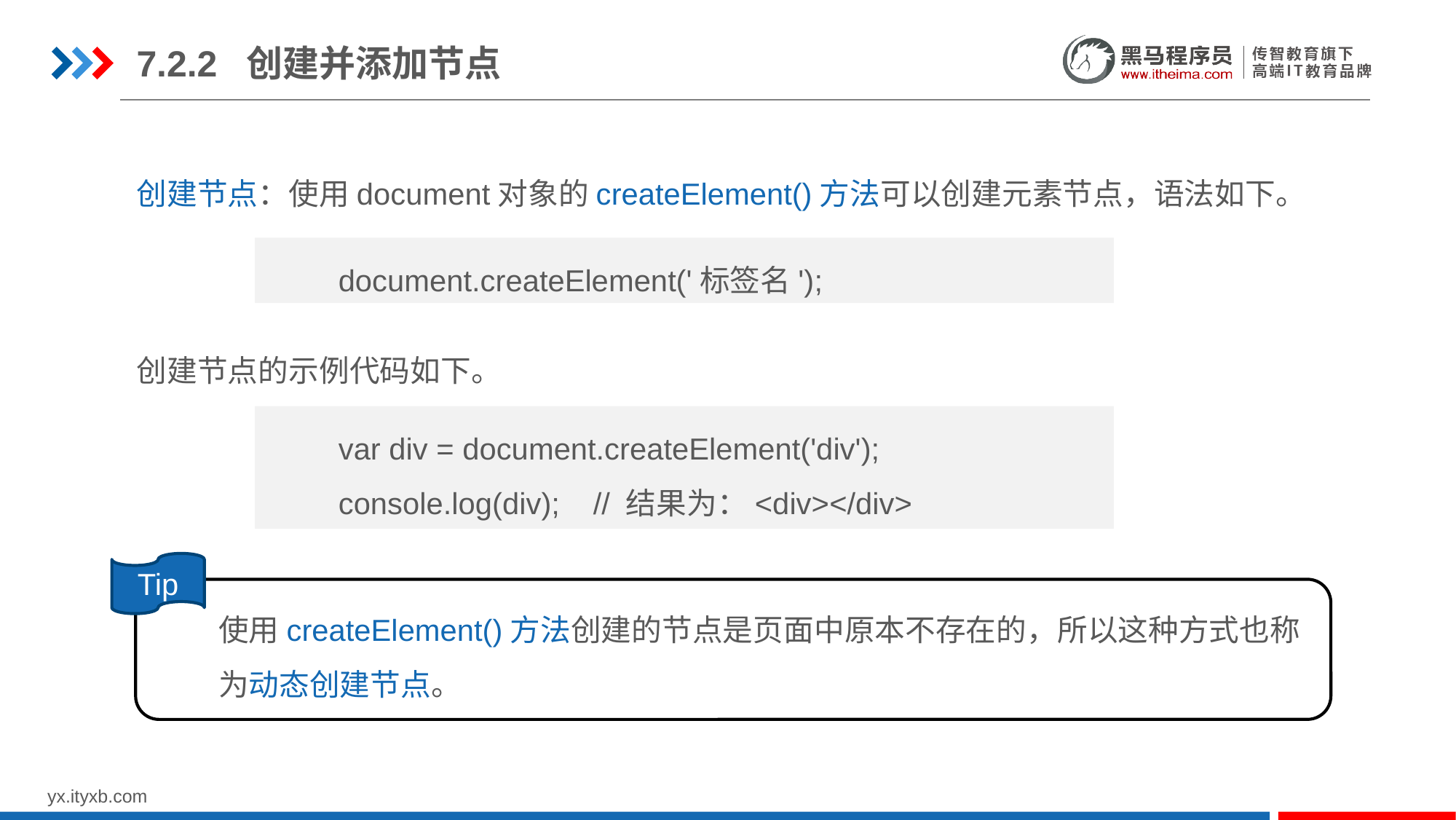

7.2.2  创建并添加节点
创建节点：使用document对象的createElement()方法可以创建元素节点，语法如下。

创建节点的示例代码如下。
document.createElement('标签名');
var div = document.createElement('div');
console.log(div);    // 结果为：<div></div>

Tip

使用createElement()方法创建的节点是页面中原本不存在的，所以这种方式也称为动态创建节点。